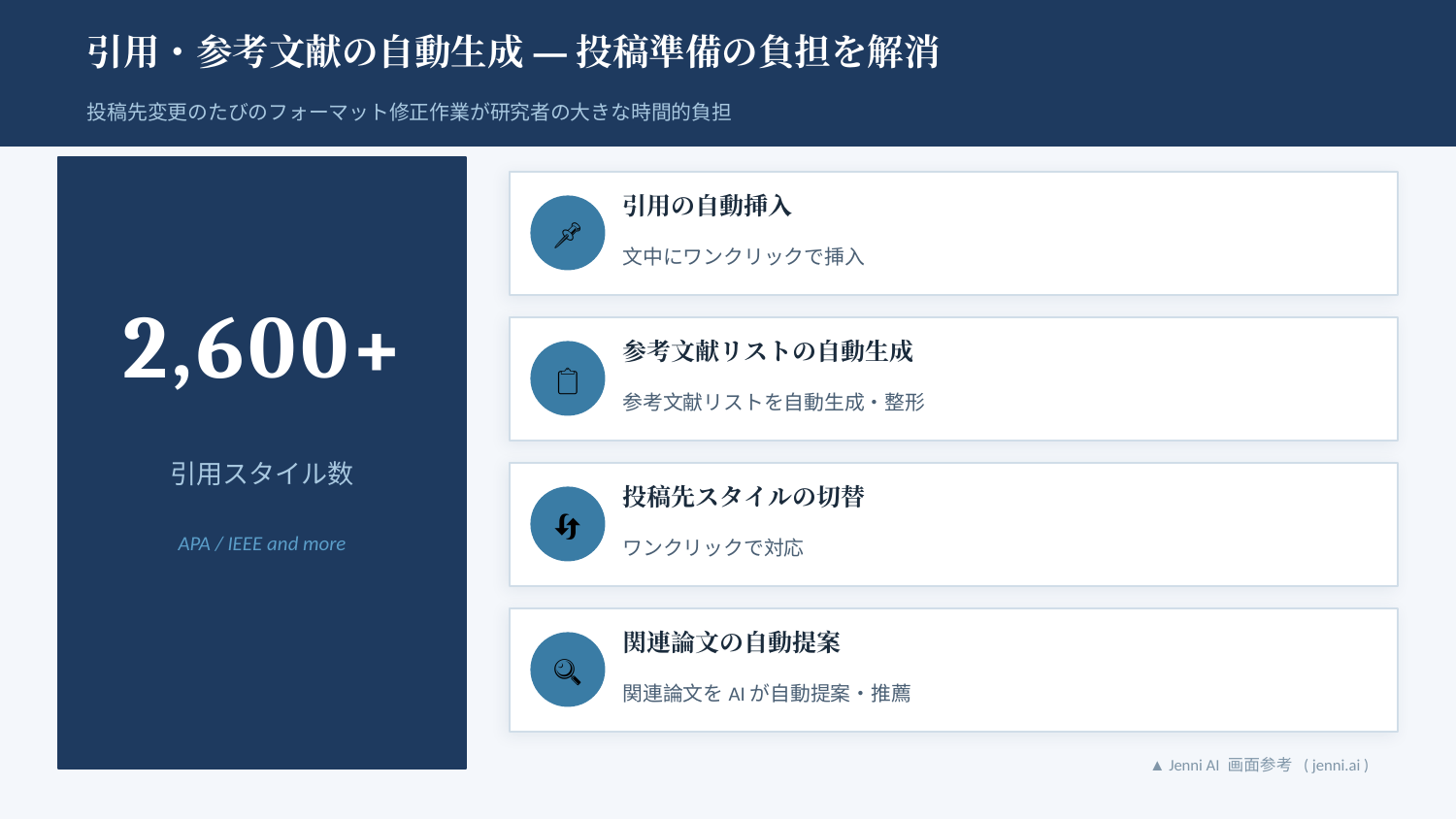

引用・参考文献の自動生成 — 投稿準備の負担を解消
投稿先変更のたびのフォーマット修正作業が研究者の大きな時間的負担

引用の自動挿入

📌
文中にワンクリックで挿入
2,600+

参考文献リストの自動生成

📋
参考文献リストを自動生成・整形
引用スタイル数

投稿先スタイルの切替

🔄
APA / IEEE and more
ワンクリックで対応

関連論文の自動提案

🔍
関連論文をAIが自動提案・推薦
▲ Jenni AI 画面参考  ( jenni.ai )